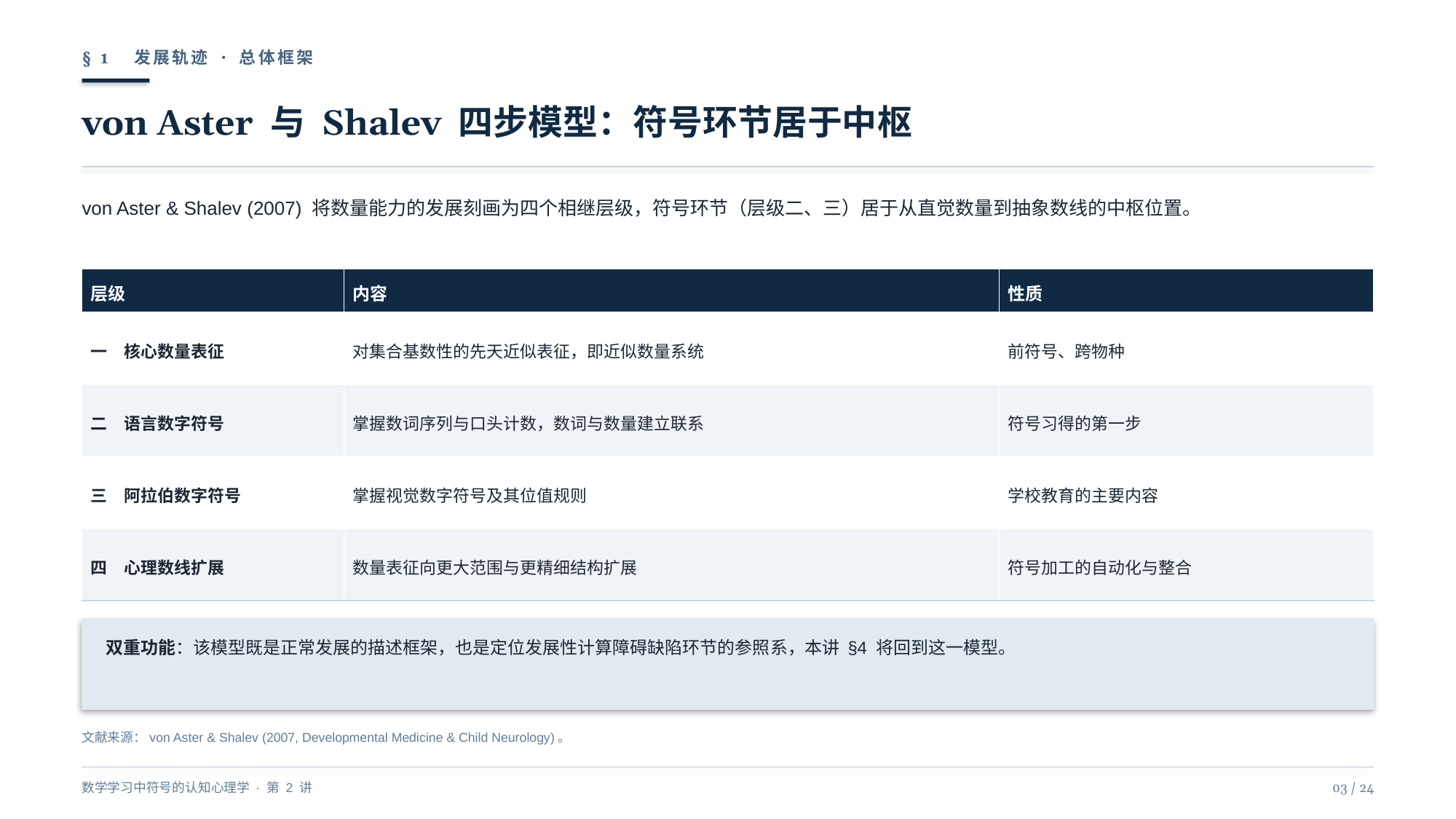

§ 1　发展轨迹 · 总体框架

von Aster 与 Shalev 四步模型：符号环节居于中枢

von Aster & Shalev (2007) 将数量能力的发展刻画为四个相继层级，符号环节（层级二、三）居于从直觉数量到抽象数线的中枢位置。
| 层级 | 内容 | 性质 |
| --- | --- | --- |
| 一　核心数量表征 | 对集合基数性的先天近似表征，即近似数量系统 | 前符号、跨物种 |
| 二　语言数字符号 | 掌握数词序列与口头计数，数词与数量建立联系 | 符号习得的第一步 |
| 三　阿拉伯数字符号 | 掌握视觉数字符号及其位值规则 | 学校教育的主要内容 |
| 四　心理数线扩展 | 数量表征向更大范围与更精细结构扩展 | 符号加工的自动化与整合 |

双重功能：该模型既是正常发展的描述框架，也是定位发展性计算障碍缺陷环节的参照系，本讲 §4 将回到这一模型。
文献来源：von Aster & Shalev (2007, Developmental Medicine & Child Neurology)。

数学学习中符号的认知心理学 · 第 2 讲
03 / 24